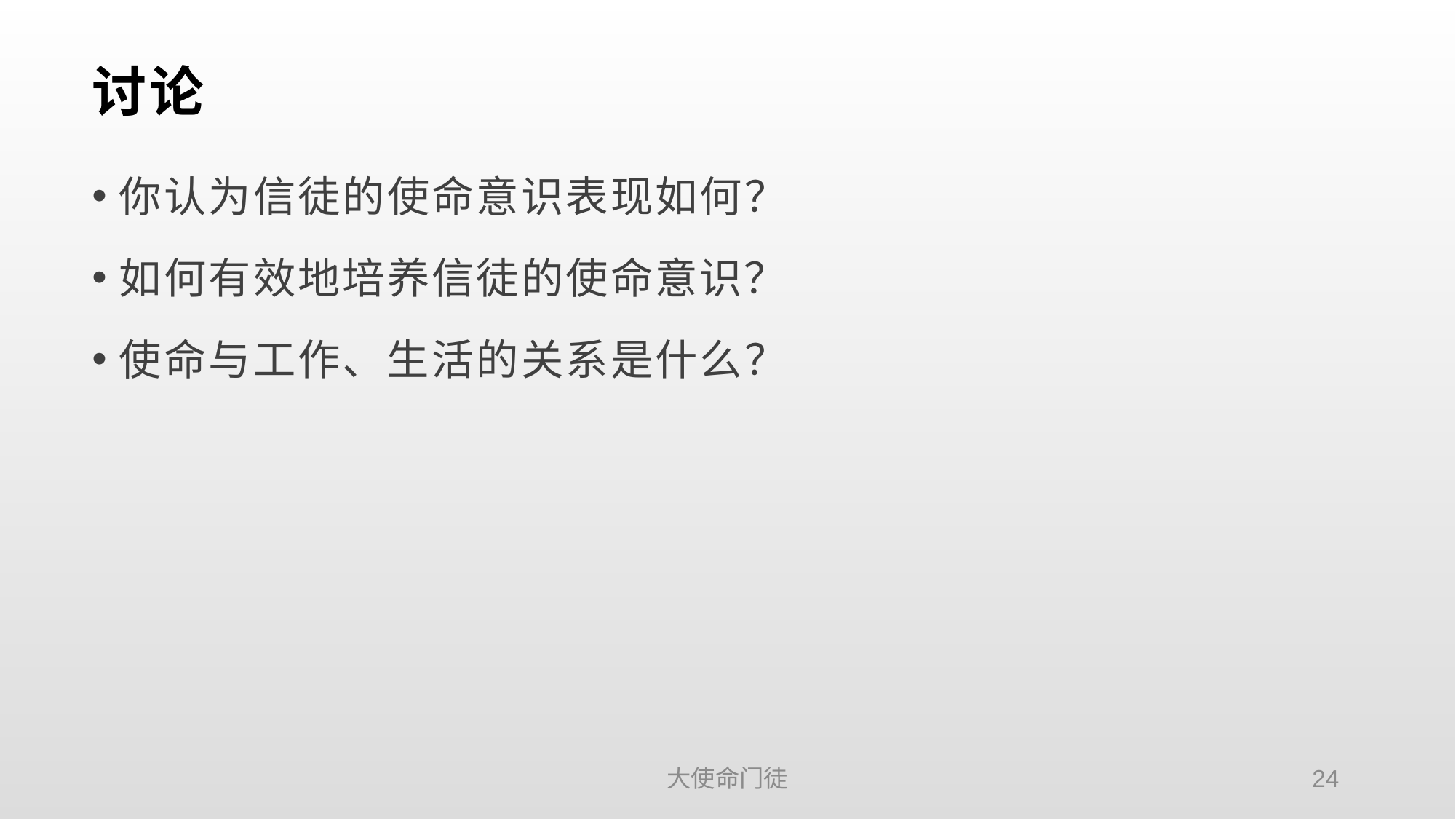

# 讨论
你认为信徒的使命意识表现如何？
如何有效地培养信徒的使命意识？
使命与工作、生活的关系是什么？
大使命门徒
24